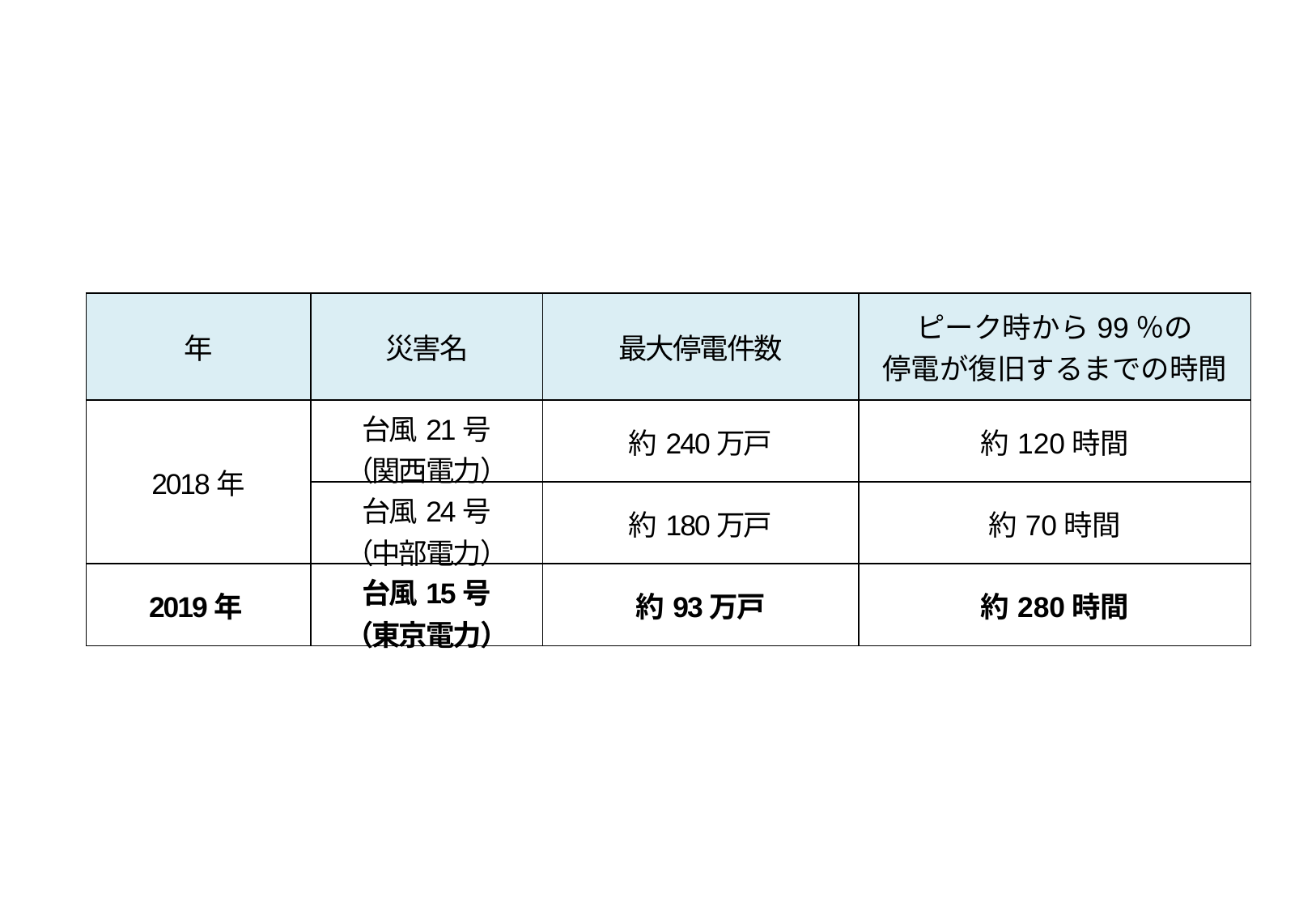

| 年 | 災害名 | 最大停電件数 | ピーク時から99％の 停電が復旧するまでの時間 |
| --- | --- | --- | --- |
| 2018年 | 台風21号 （関西電力） | 約240万戸 | 約120時間 |
|  | 台風24号 （中部電力） | 約180万戸 | 約70時間 |
| 2019年 | 台風15号 （東京電力） | 約93万戸 | 約280時間 |